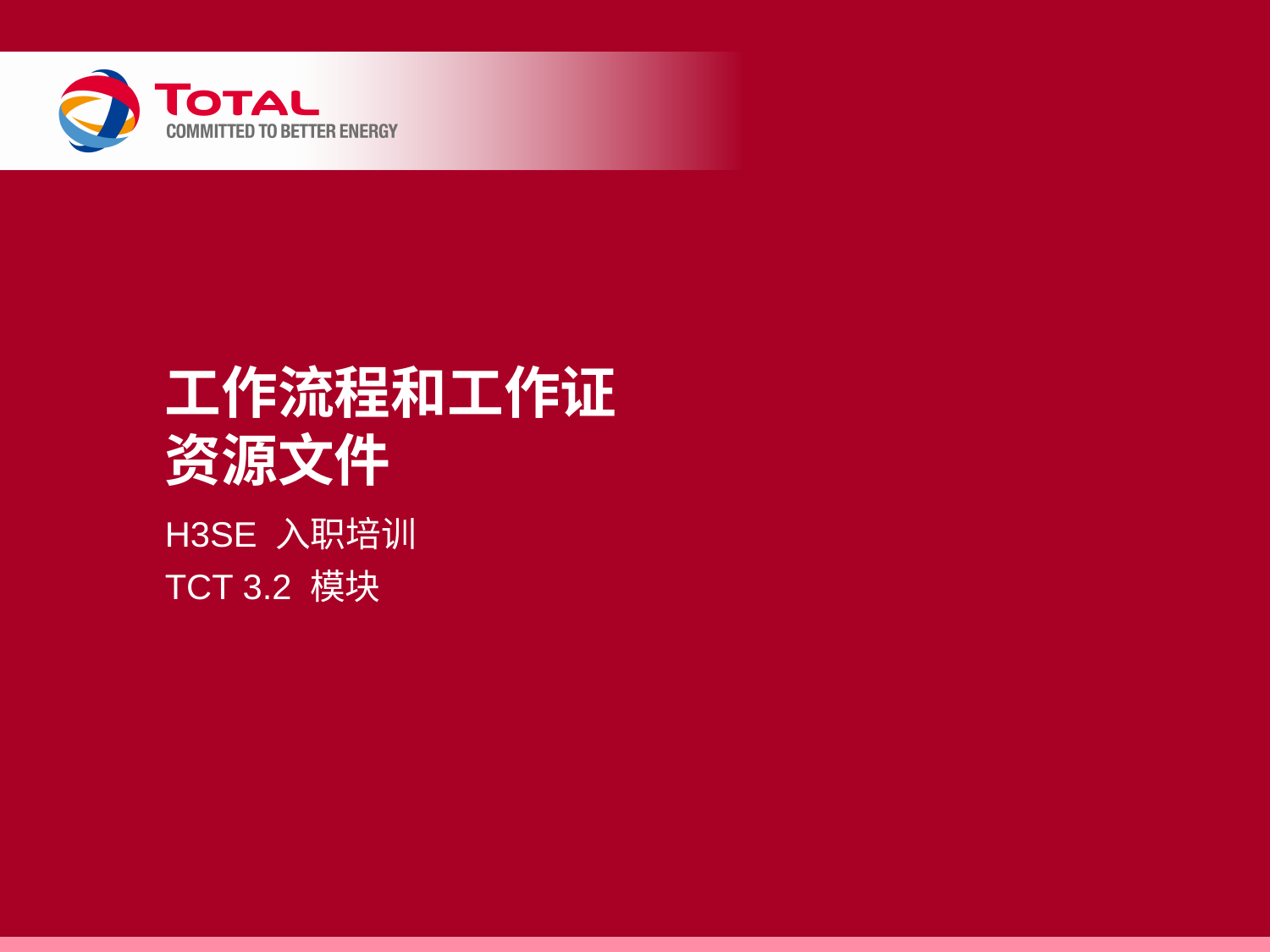

# 工作流程和工作证 资源文件

H3SE 入职培训
TCT 3.2 模块